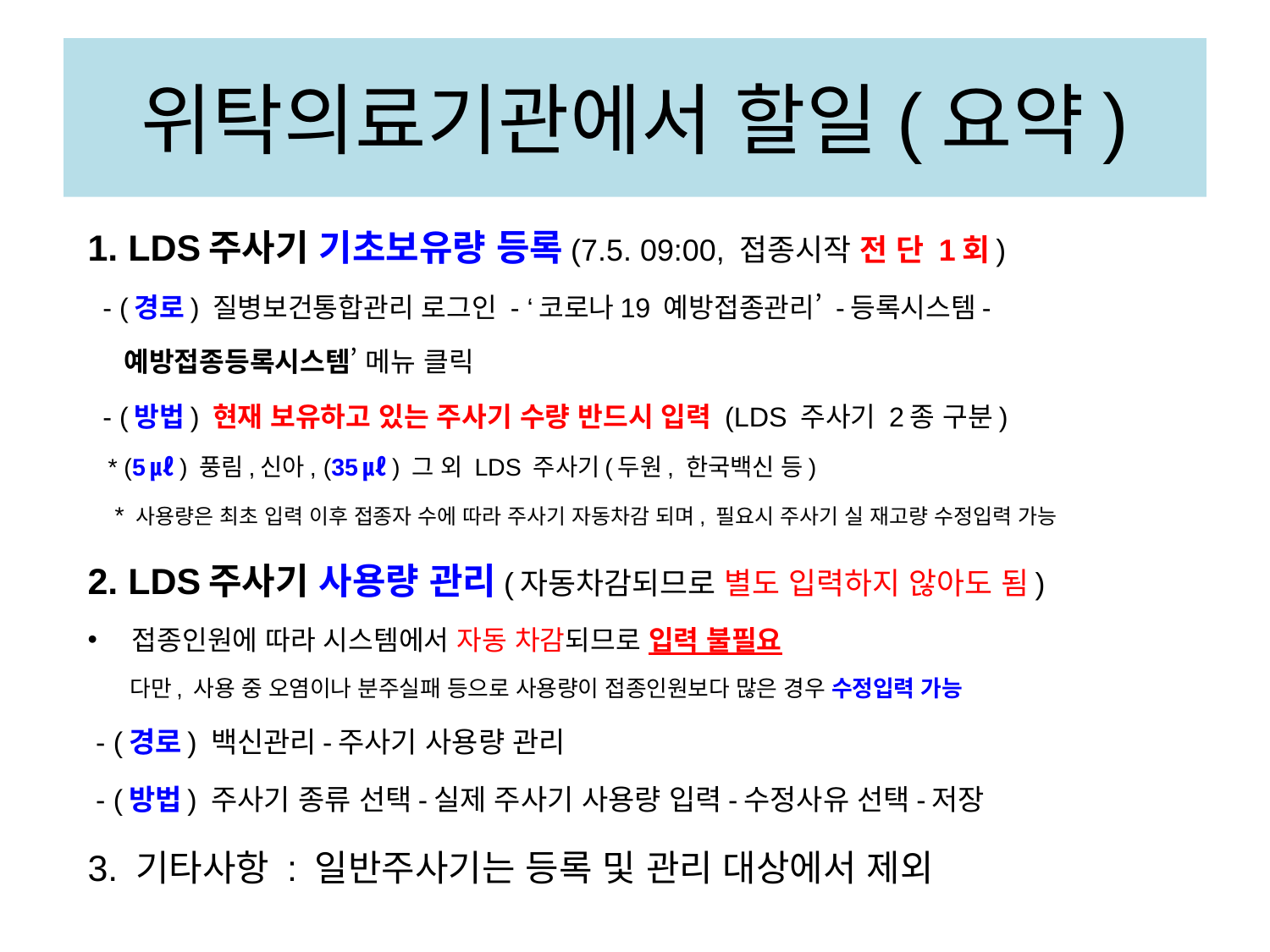

# 위탁의료기관에서 할일(요약)
1. LDS주사기 기초보유량 등록(7.5. 09:00, 접종시작 전 단 1회)
  - (경로) 질병보건통합관리 로그인 - ‘코로나19 예방접종관리’ -등록시스템-
    예방접종등록시스템’ 메뉴 클릭
  - (방법) 현재 보유하고 있는 주사기 수량 반드시 입력 (LDS 주사기 2종 구분)
   * (5㎕) 풍림,신아, (35㎕) 그 외 LDS 주사기(두원, 한국백신 등)
    * 사용량은 최초 입력 이후 접종자 수에 따라 주사기 자동차감 되며, 필요시 주사기 실 재고량 수정입력 가능
2. LDS주사기 사용량 관리(자동차감되므로 별도 입력하지 않아도 됨)
접종인원에 따라 시스템에서 자동 차감되므로 입력 불필요
      다만, 사용 중 오염이나 분주실패 등으로 사용량이 접종인원보다 많은 경우 수정입력 가능
 - (경로) 백신관리-주사기 사용량 관리
 - (방법) 주사기 종류 선택-실제 주사기 사용량 입력-수정사유 선택-저장
3. 기타사항 : 일반주사기는 등록 및 관리 대상에서 제외